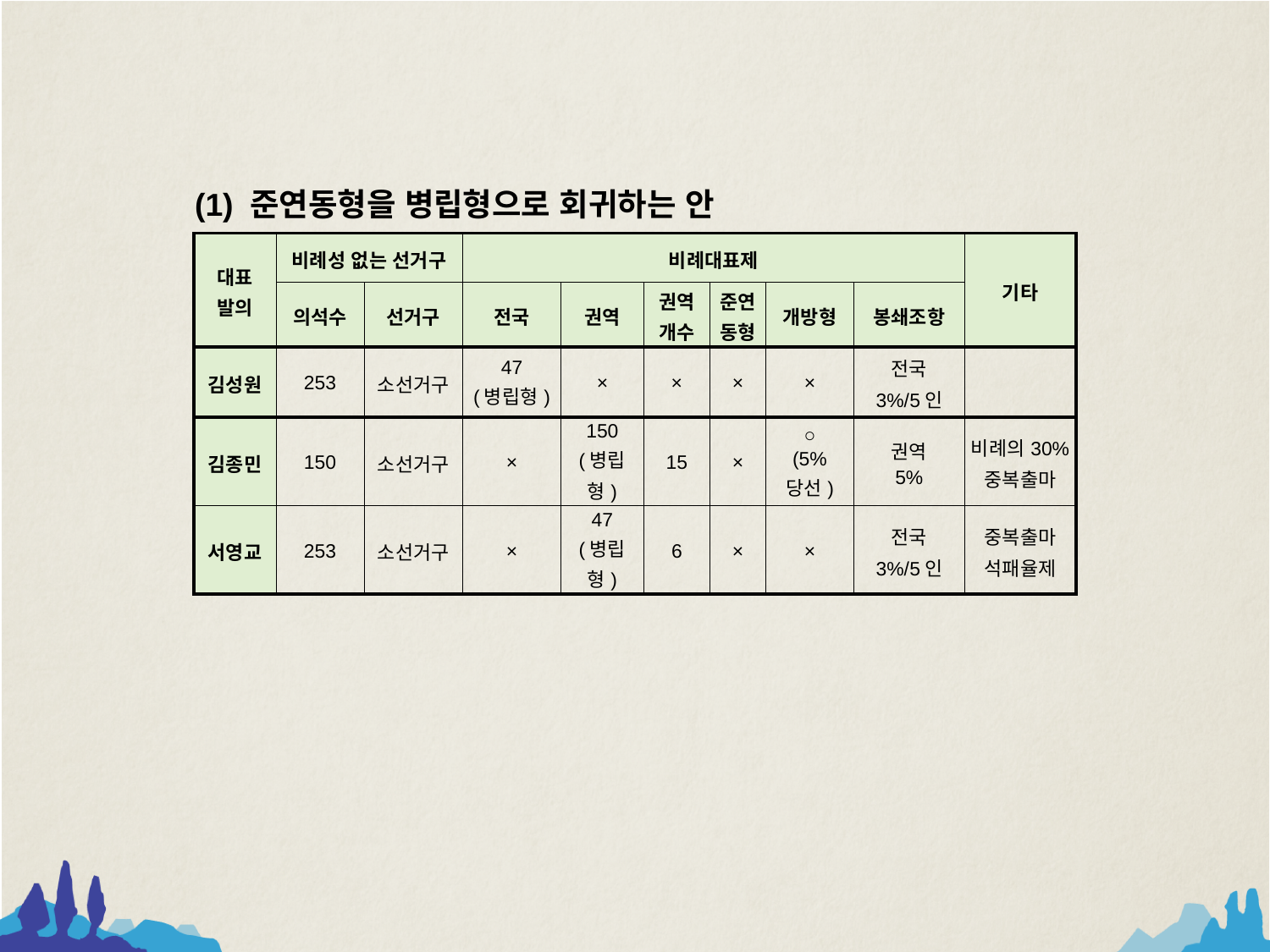

(1) 준연동형을 병립형으로 회귀하는 안
| 대표 발의 | 비례성 없는 선거구 |  | 비례대표제 |  |  |  |  |  | 기타 |
| --- | --- | --- | --- | --- | --- | --- | --- | --- | --- |
|  | 의석수 | 선거구 | 전국 | 권역 | 권역 개수 | 준연동형 | 개방형 | 봉쇄조항 |  |
| 김성원 | 253 | 소선거구 | 47 (병립형) | × | × | × | × | 전국 3%/5인 |  |
| 김종민 | 150 | 소선거구 | × | 150 (병립형) | 15 | × | ○ (5% 당선) | 권역 5% | 비례의30% 중복출마 |
| 서영교 | 253 | 소선거구 | × | 47 (병립형) | 6 | × | × | 전국 3%/5인 | 중복출마 석패율제 |